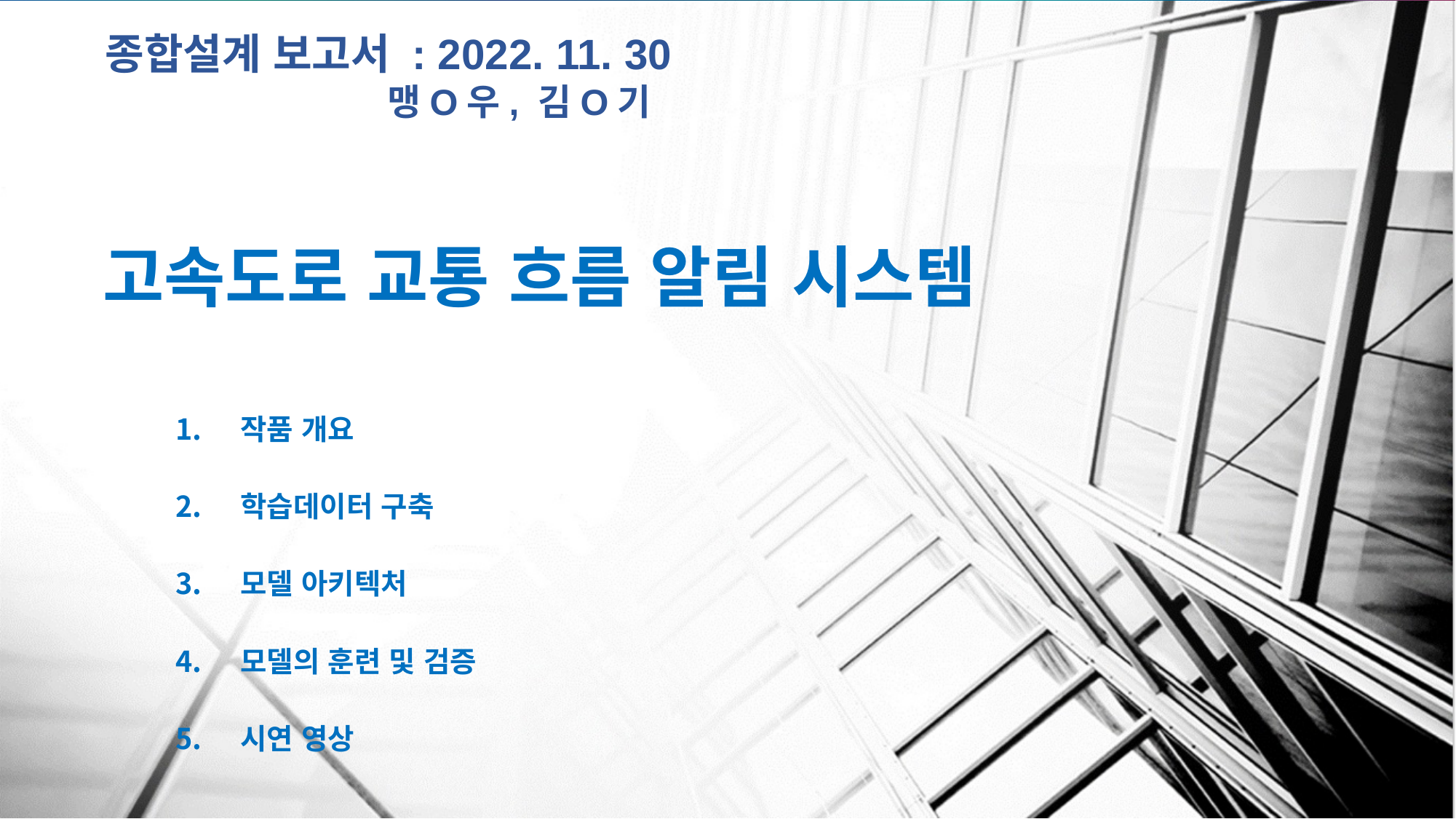

종합설계 보고서 : 2022. 11. 30
                       맹O우, 김O기
# 고속도로 교통 흐름 알림 시스템
작품 개요

학습데이터 구축

모델 아키텍처

모델의 훈련 및 검증

시연 영상